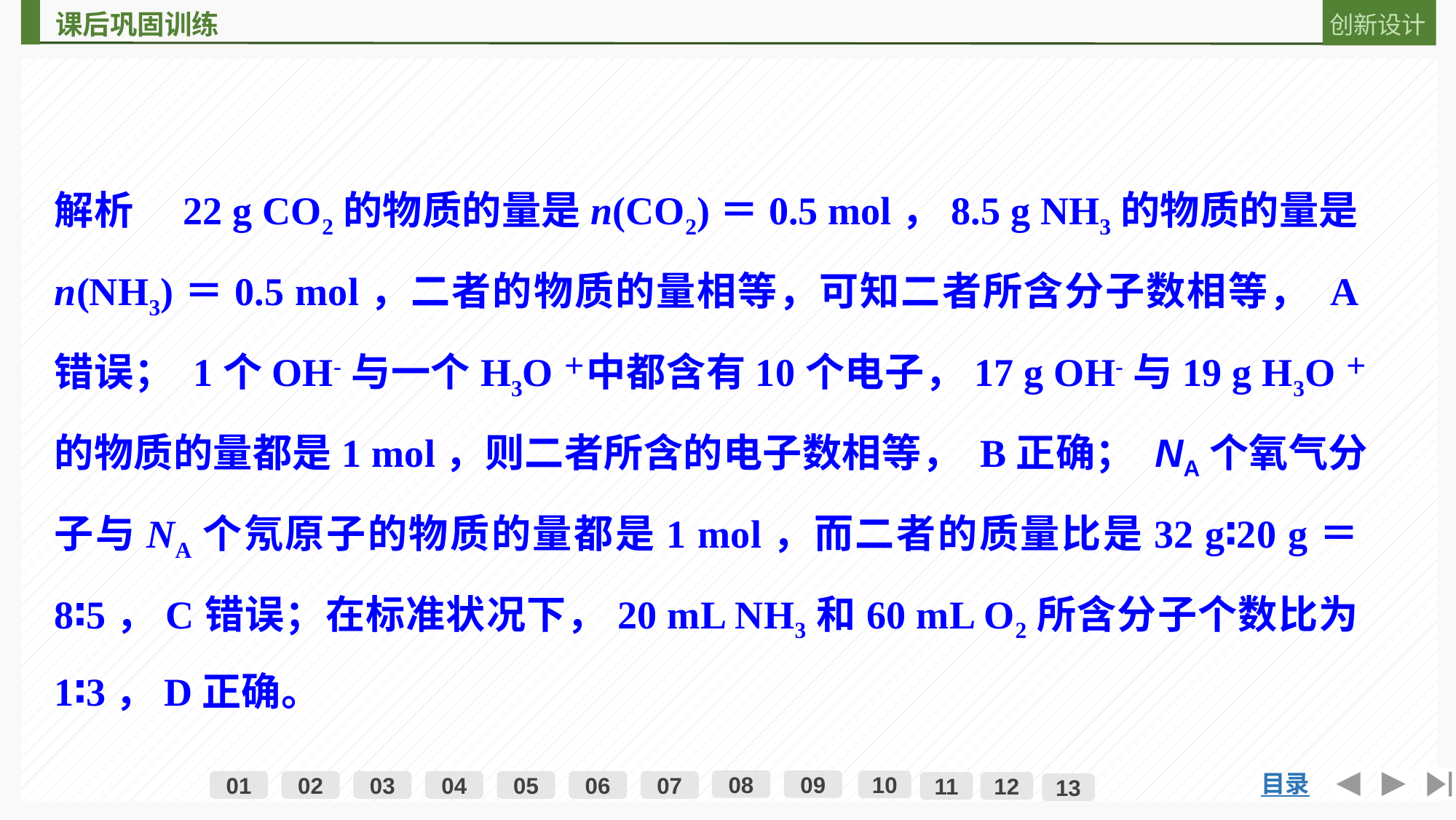

解析　22 g CO2的物质的量是n(CO2)＝0.5 mol，8.5 g NH3的物质的量是n(NH3)＝0.5 mol，二者的物质的量相等，可知二者所含分子数相等， A错误； 1个OH-与一个H3O＋中都含有10个电子，17 g OH-与19 g H3O＋的物质的量都是1 mol，则二者所含的电子数相等， B正确； NA个氧气分子与NA个氖原子的物质的量都是1 mol，而二者的质量比是32 g∶20 g＝8∶5，C错误；在标准状况下，20 mL NH3和60 mL O2所含分子个数比为1∶3，D正确。